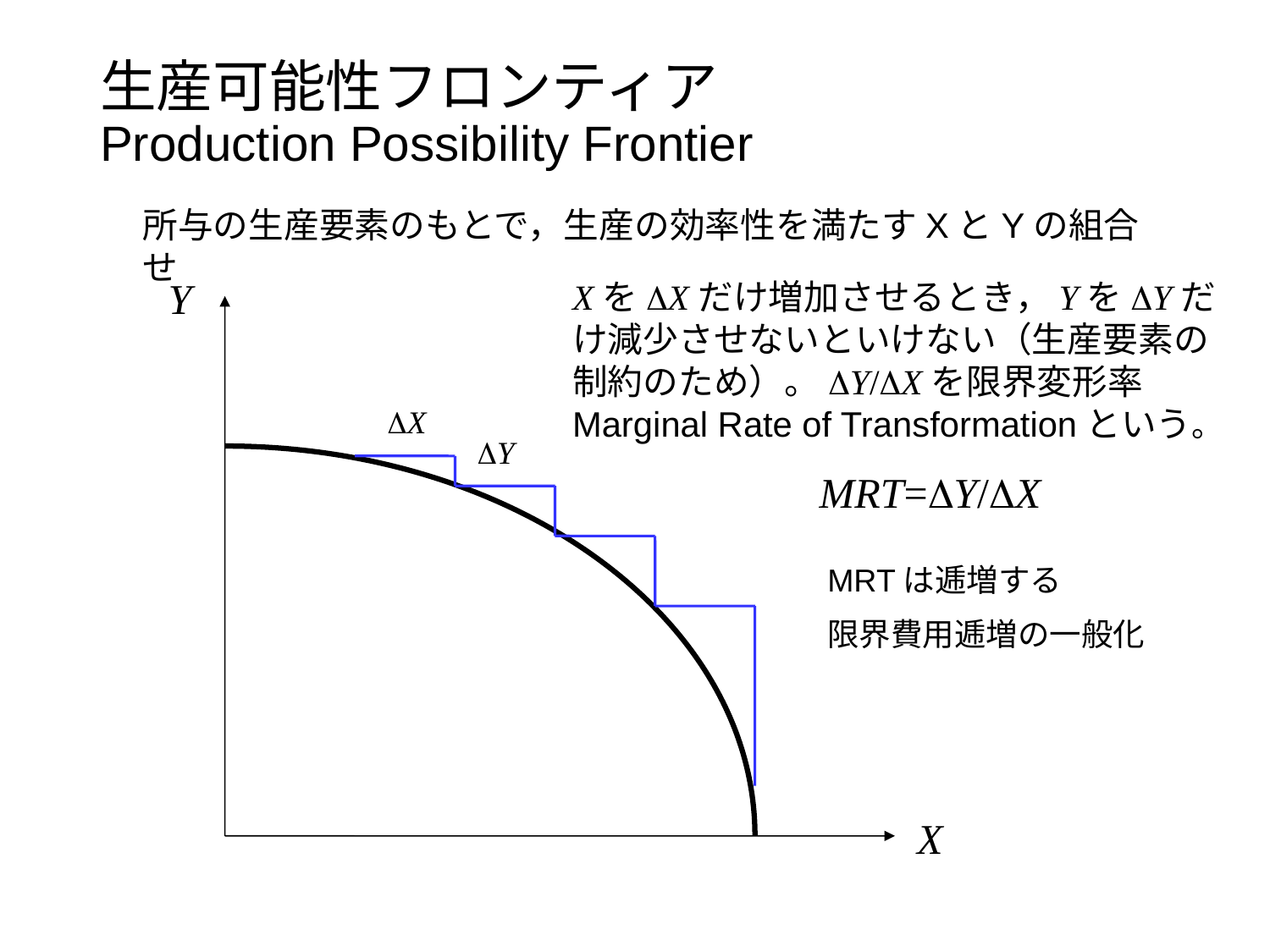

# 生産可能性フロンティア Production Possibility Frontier
所与の生産要素のもとで，生産の効率性を満たすXとYの組合せ
Y
XをΔXだけ増加させるとき，YをΔYだけ減少させないといけない（生産要素の制約のため）。ΔY/ΔXを限界変形率Marginal Rate of Transformationという。

ΔX
ΔY

MRT=ΔY/ΔX

MRTは逓増する
限界費用逓増の一般化

X